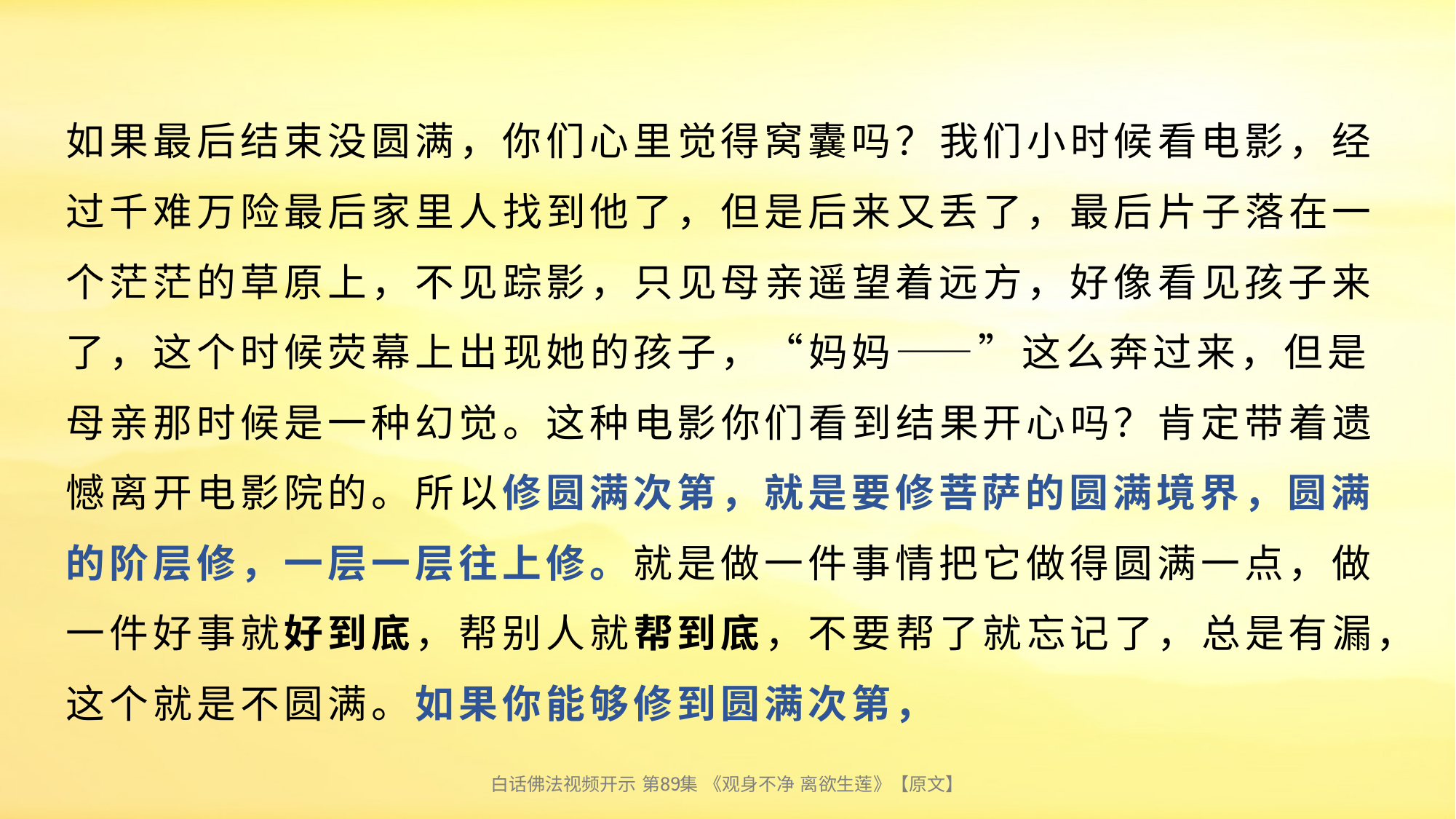

# 如果最后结束没圆满，你们心里觉得窝囊吗？我们小时候看电影，经过千难万险最后家里人找到他了，但是后来又丢了，最后片子落在一个茫茫的草原上，不见踪影，只见母亲遥望着远方，好像看见孩子来了，这个时候荧幕上出现她的孩子，“妈妈——”这么奔过来，但是母亲那时候是一种幻觉。这种电影你们看到结果开心吗？肯定带着遗憾离开电影院的。所以修圆满次第，就是要修菩萨的圆满境界，圆满的阶层修，一层一层往上修。就是做一件事情把它做得圆满一点，做一件好事就好到底，帮别人就帮到底，不要帮了就忘记了，总是有漏，这个就是不圆满。如果你能够修到圆满次第，
白话佛法视频开示 第89集 《观身不净 离欲生莲》【原文】